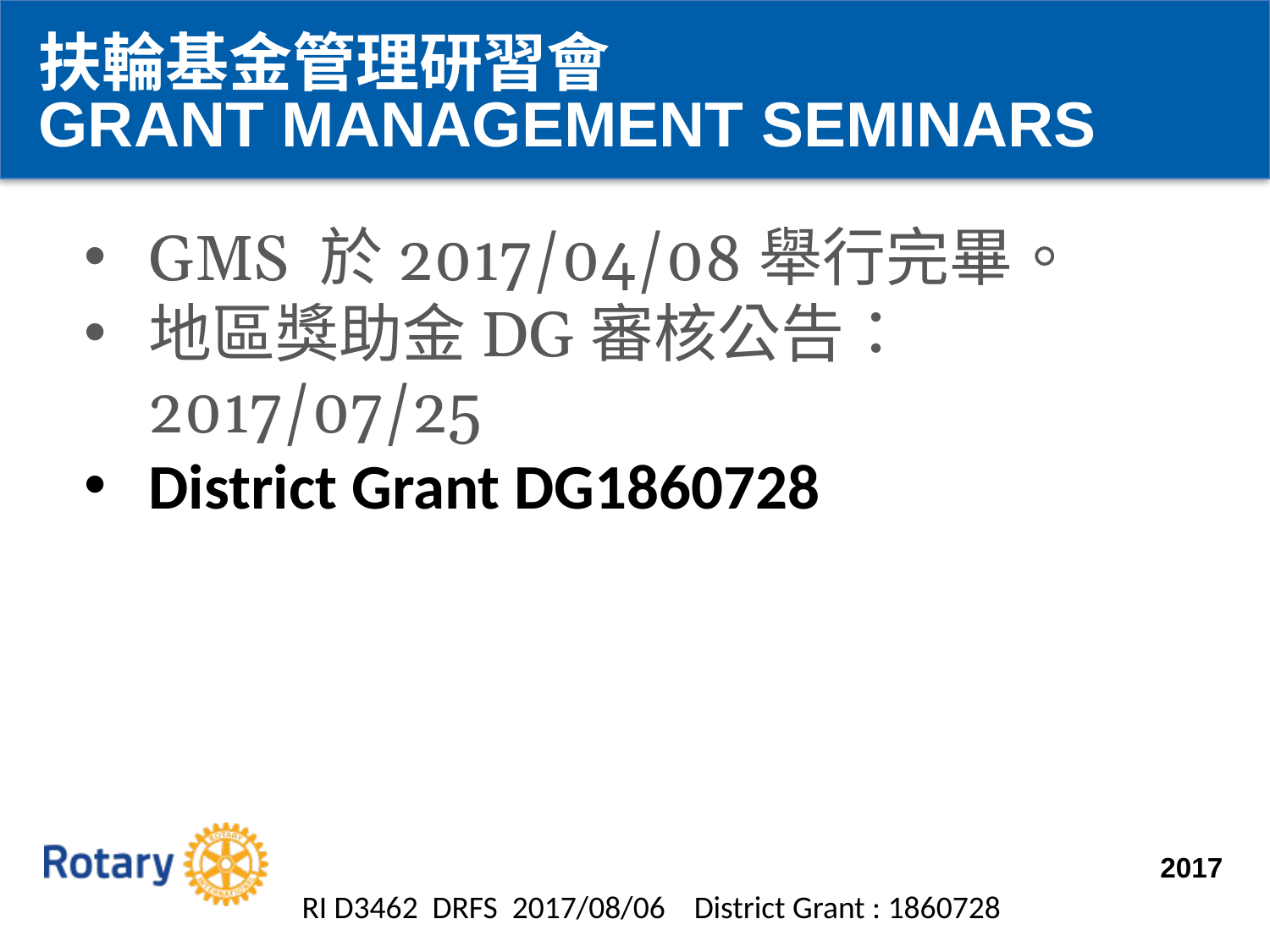

扶輪基金管理研習會
GRANT MANAGEMENT SEMINARS
GMS 於2017/04/08舉行完畢。
地區獎助金DG審核公告：2017/07/25
District Grant DG1860728